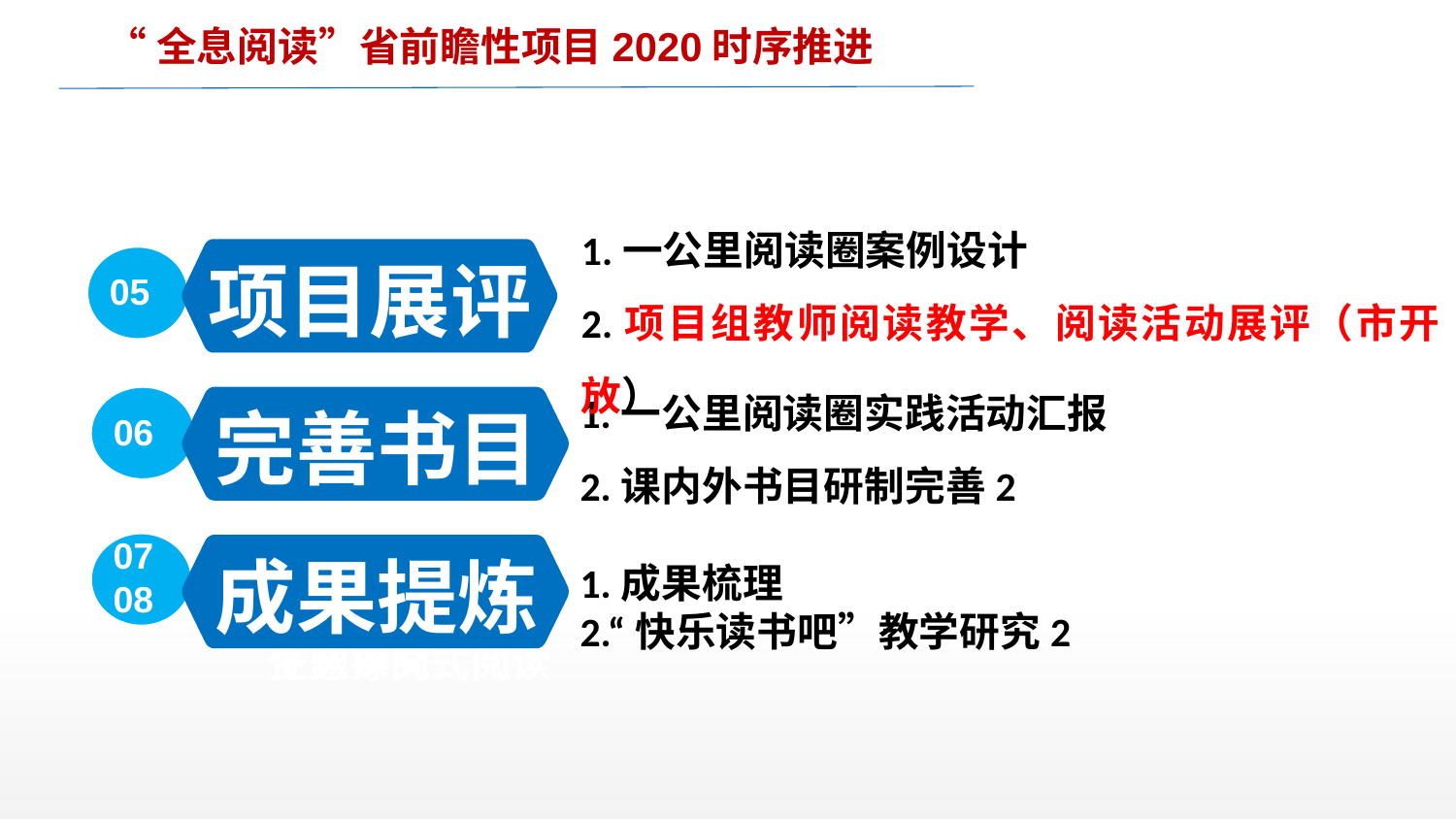

“全息阅读”省前瞻性项目2020时序推进
1.一公里阅读圈案例设计
2.项目组教师阅读教学、阅读活动展评（市开放）
全人员

05
项目展评
1.一公里阅读圈实践活动汇报
2.课内外书目研制完善2

06

完善书目
全时空
07
08

成果提炼
1.成果梳理
2.“快乐读书吧”教学研究2
主题探究式阅读
任务导向式阅读